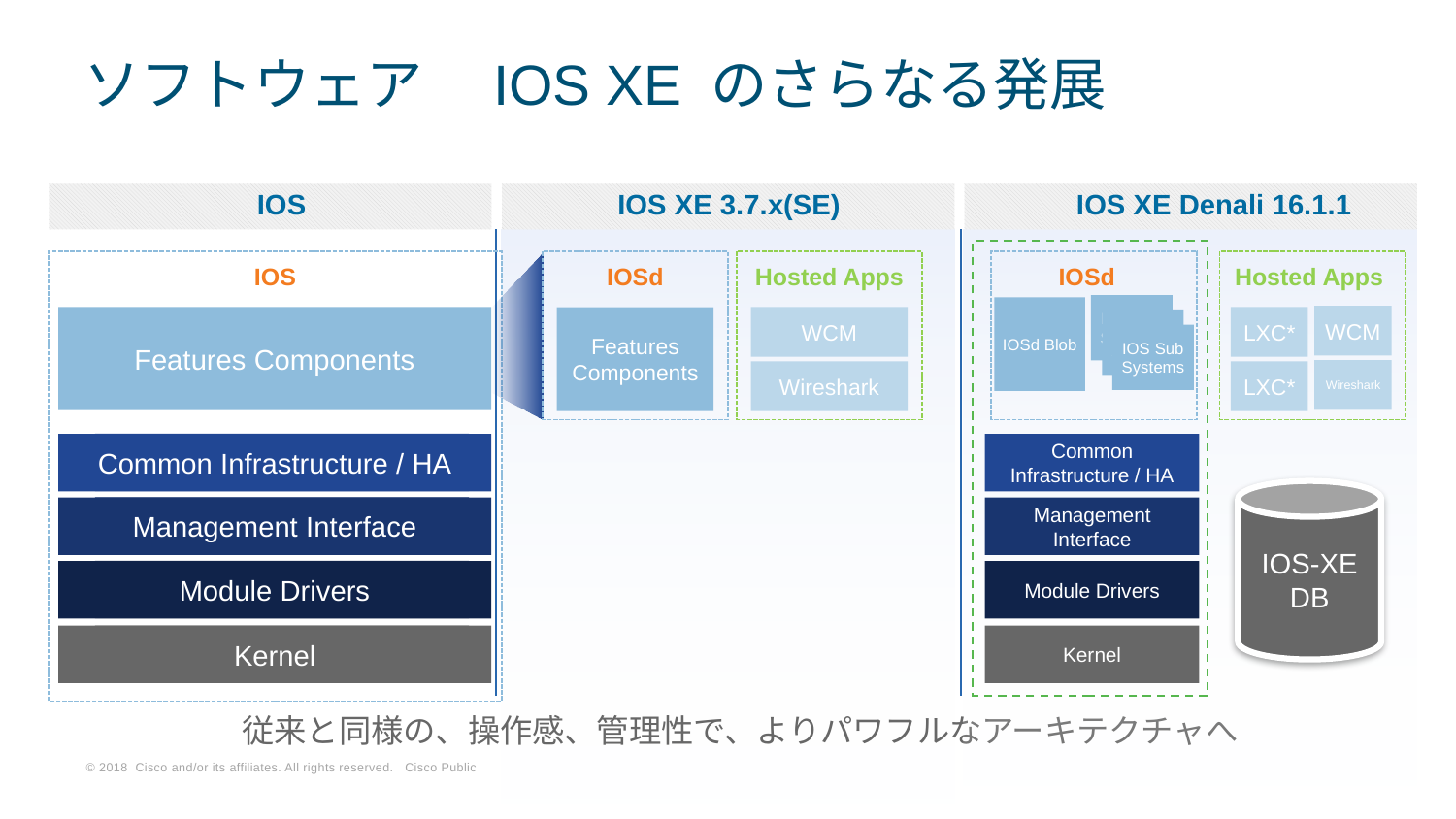

ソフトウェア　IOS XE のさらなる発展

IOS XE Denali 16.1.1

IOSd

Hosted Apps

WCM
LXC*
Wireshark
LXC*
Common Infrastructure / HA
IOS-XE DB
Management Interface
Module Drivers
Kernel

IOS
IOS XE 3.7.x(SE)

IOSd
Features
Components

Hosted Apps

IOS
IOS Sub Systems
IOSd Blob
IOS Sub Systems
IOS Sub Systems
Features Components
WCM
Wireshark
Common Infrastructure / HA
Common Infrastructure / HA
Management Interface
Management Interface
Module Drivers
Module Drivers
Kernel
Kernel
従来と同様の、操作感、管理性で、よりパワフルなアーキテクチャへ